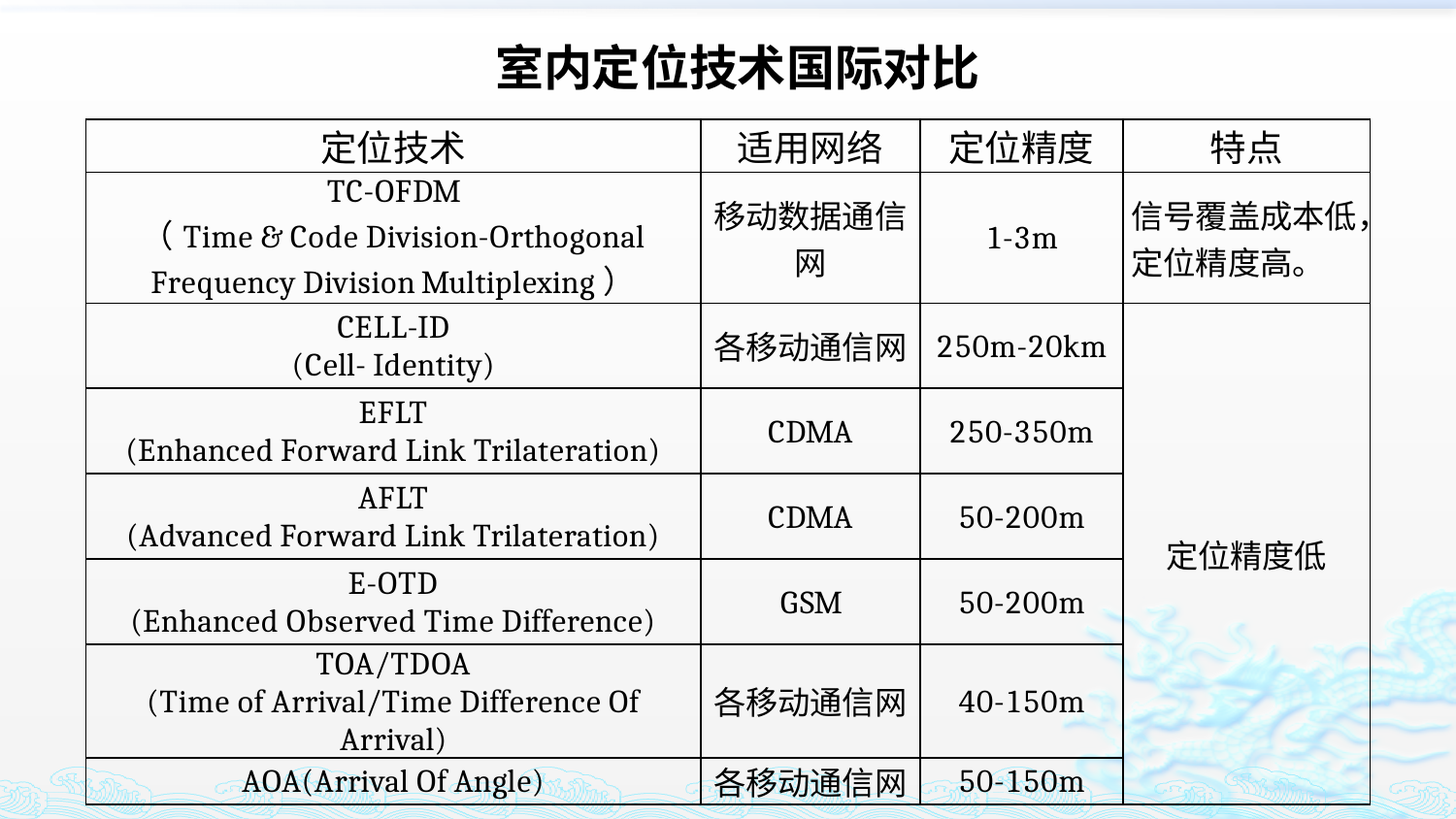

室内定位技术国际对比

| 定位技术 | 适用网络 | 定位精度 | 特点 |
| --- | --- | --- | --- |
| TC-OFDM （Time & Code Division-Orthogonal Frequency Division Multiplexing） | 移动数据通信网 | 1-3m | 信号覆盖成本低，定位精度高。 |
| CELL-ID (Cell- Identity) | 各移动通信网 | 250m-20km | 定位精度低 |
| EFLT (Enhanced Forward Link Trilateration) | CDMA | 250-350m |  |
| AFLT (Advanced Forward Link Trilateration) | CDMA | 50-200m |  |
| E-OTD (Enhanced Observed Time Difference) | GSM | 50-200m |  |
| TOA/TDOA (Time of Arrival/Time Difference Of Arrival) | 各移动通信网 | 40-150m |  |
| AOA(Arrival Of Angle) | 各移动通信网 | 50-150m |  |